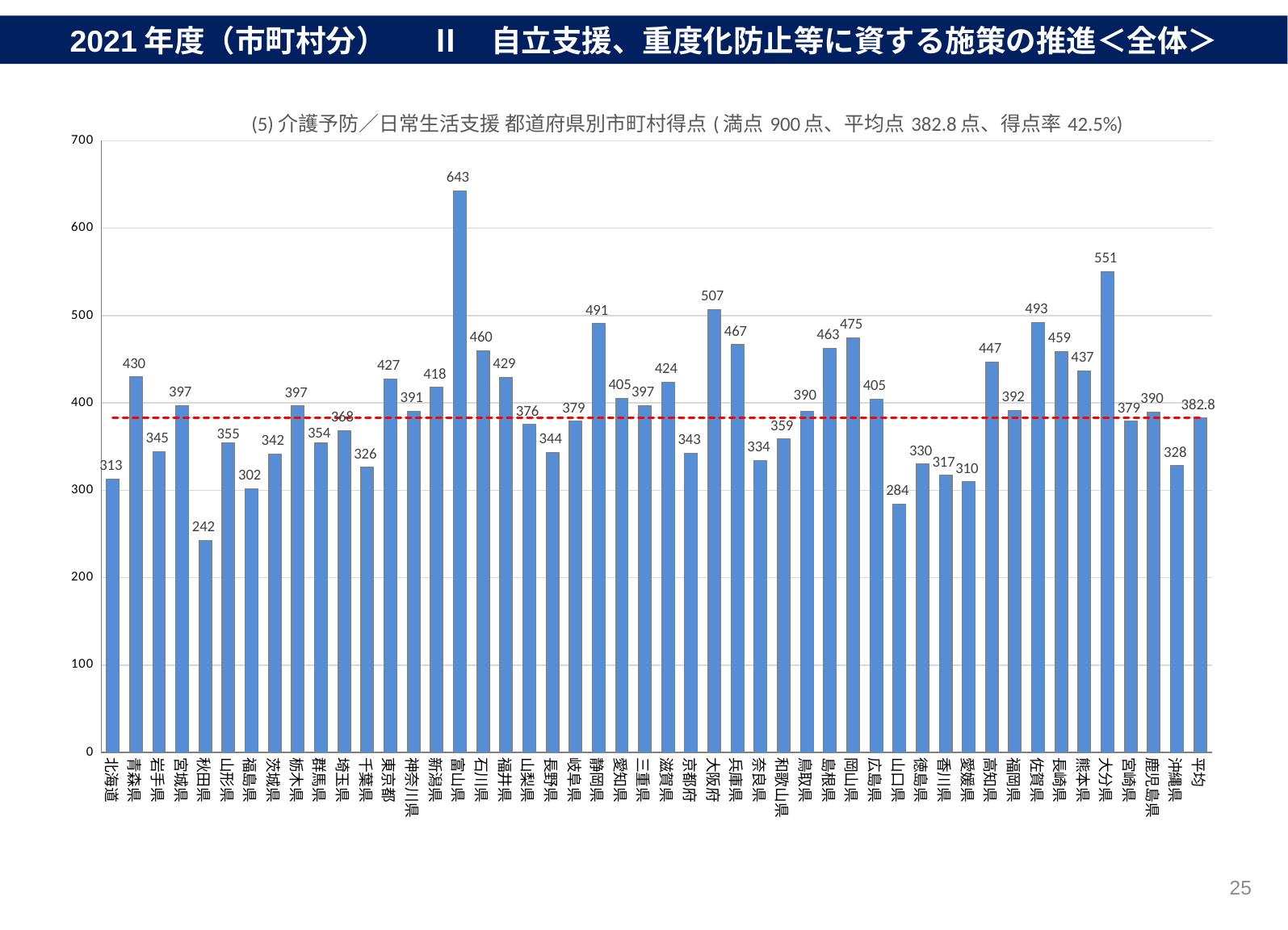

2021年度（市町村分） 　 Ⅱ　自立支援、重度化防止等に資する施策の推進＜全体＞

### Chart: (5)介護予防／日常生活支援 都道府県別市町村得点(満点900点、平均点382.8点、得点率42.5%)

| Category | 合計 | 平均 |
|---|---|---|
| 北海道 | 313.02793296089385 | 382.8 |
| 青森県 | 429.85 | 382.8 |
| 岩手県 | 344.6666666666667 | 382.8 |
| 宮城県 | 397.0857142857143 | 382.8 |
| 秋田県 | 242.48 | 382.8 |
| 山形県 | 354.57142857142856 | 382.8 |
| 福島県 | 301.79661016949154 | 382.8 |
| 茨城県 | 341.59090909090907 | 382.8 |
| 栃木県 | 396.72 | 382.8 |
| 群馬県 | 354.0 | 382.8 |
| 埼玉県 | 368.4761904761905 | 382.8 |
| 千葉県 | 326.3703703703704 | 382.8 |
| 東京都 | 427.3225806451613 | 382.8 |
| 神奈川県 | 390.8484848484849 | 382.8 |
| 新潟県 | 417.93333333333334 | 382.8 |
| 富山県 | 642.6666666666666 | 382.8 |
| 石川県 | 459.6842105263158 | 382.8 |
| 福井県 | 429.29411764705884 | 382.8 |
| 山梨県 | 375.55555555555554 | 382.8 |
| 長野県 | 343.5584415584416 | 382.8 |
| 岐阜県 | 379.04761904761904 | 382.8 |
| 静岡県 | 490.9142857142857 | 382.8 |
| 愛知県 | 405.44444444444446 | 382.8 |
| 三重県 | 397.2413793103448 | 382.8 |
| 滋賀県 | 423.6842105263158 | 382.8 |
| 京都府 | 342.6923076923077 | 382.8 |
| 大阪府 | 506.83720930232556 | 382.8 |
| 兵庫県 | 466.6341463414634 | 382.8 |
| 奈良県 | 334.46153846153845 | 382.8 |
| 和歌山県 | 358.6666666666667 | 382.8 |
| 鳥取県 | 390.10526315789474 | 382.8 |
| 島根県 | 462.94736842105266 | 382.8 |
| 岡山県 | 474.74074074074076 | 382.8 |
| 広島県 | 404.5217391304348 | 382.8 |
| 山口県 | 284.42105263157896 | 382.8 |
| 徳島県 | 330.1666666666667 | 382.8 |
| 香川県 | 317.1764705882353 | 382.8 |
| 愛媛県 | 310.0 | 382.8 |
| 高知県 | 447.2352941176471 | 382.8 |
| 福岡県 | 391.73333333333335 | 382.8 |
| 佐賀県 | 492.5 | 382.8 |
| 長崎県 | 458.95238095238096 | 382.8 |
| 熊本県 | 437.06666666666666 | 382.8 |
| 大分県 | 550.5555555555555 | 382.8 |
| 宮崎県 | 379.15384615384613 | 382.8 |
| 鹿児島県 | 389.7674418604651 | 382.8 |
| 沖縄県 | 328.4390243902439 | 382.8 |
| 平均 | 382.8 | 382.8 |
25